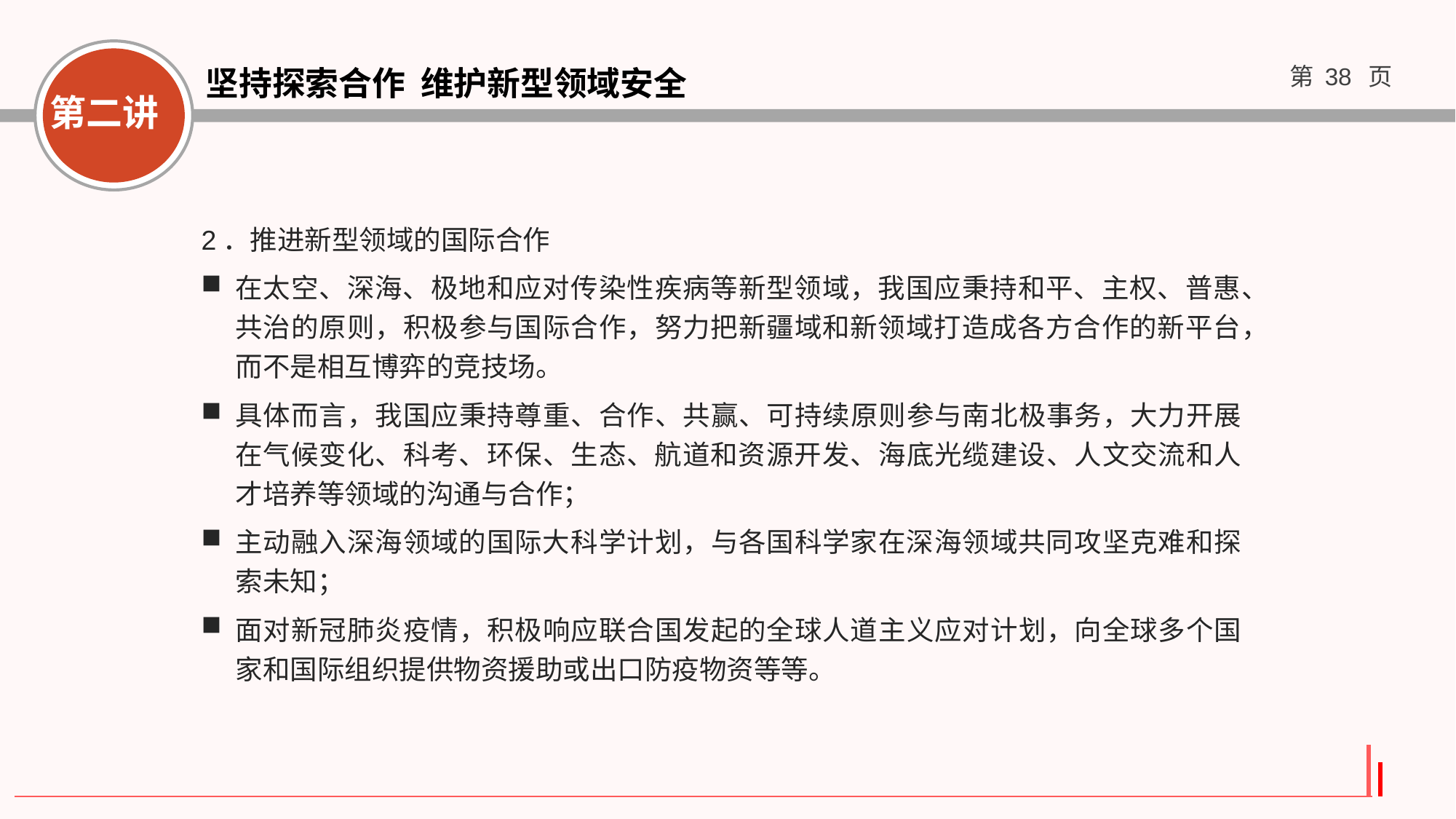

2．推进新型领域的国际合作
在太空、深海、极地和应对传染性疾病等新型领域，我国应秉持和平、主权、普惠、共治的原则，积极参与国际合作，努力把新疆域和新领域打造成各方合作的新平台，而不是相互博弈的竞技场。
具体而言，我国应秉持尊重、合作、共赢、可持续原则参与南北极事务，大力开展在气候变化、科考、环保、生态、航道和资源开发、海底光缆建设、人文交流和人才培养等领域的沟通与合作；
主动融入深海领域的国际大科学计划，与各国科学家在深海领域共同攻坚克难和探索未知；
面对新冠肺炎疫情，积极响应联合国发起的全球人道主义应对计划，向全球多个国家和国际组织提供物资援助或出口防疫物资等等。